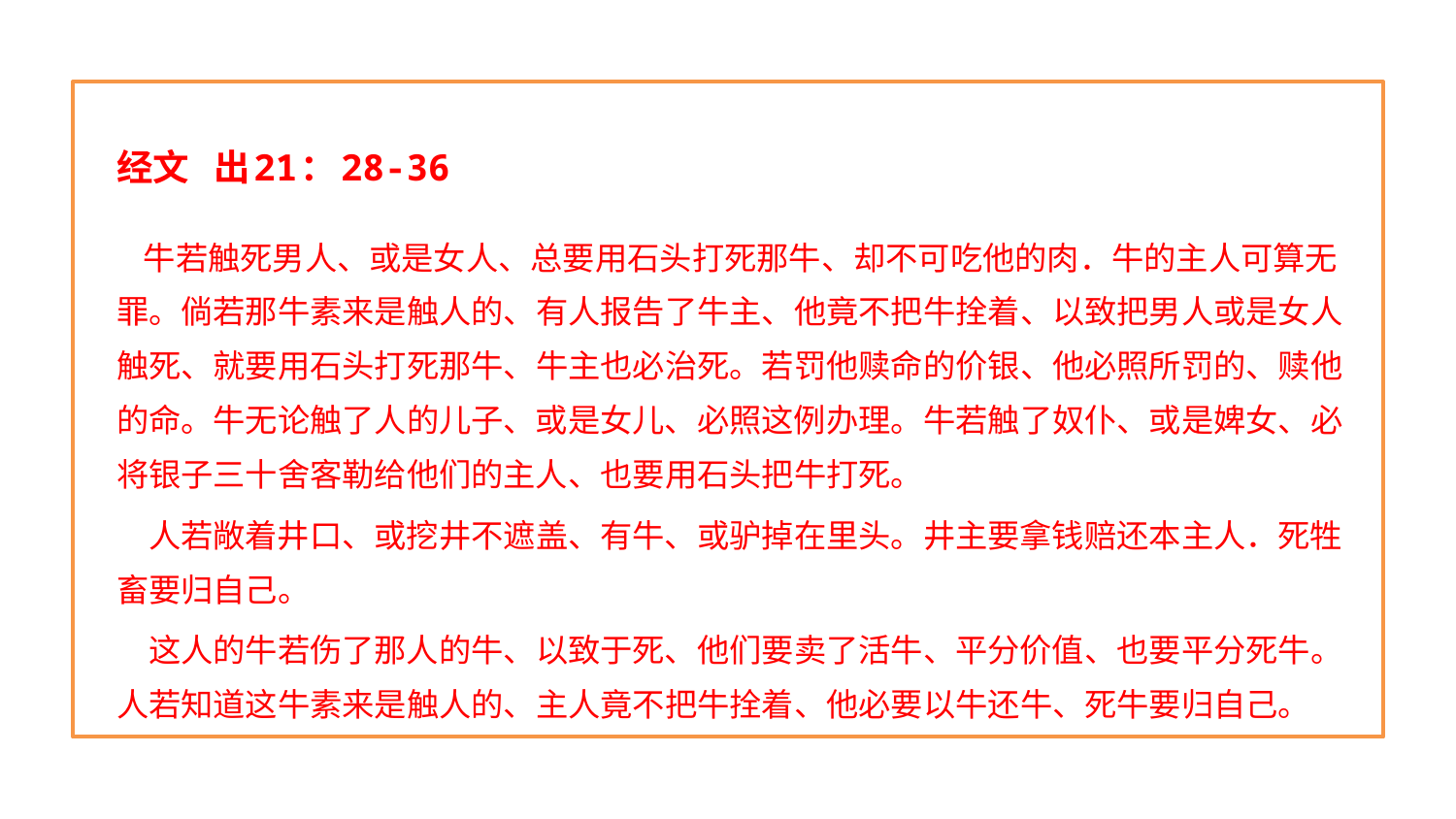

经文   出21：28-36
       牛若触死男人、或是女人、总要用石头打死那牛、却不可吃他的肉．牛的主人可算无罪。倘若那牛素来是触人的、有人报告了牛主、他竟不把牛拴着、以致把男人或是女人触死、就要用石头打死那牛、牛主也必治死。若罚他赎命的价银、他必照所罚的、赎他的命。牛无论触了人的儿子、或是女儿、必照这例办理。牛若触了奴仆、或是婢女、必将银子三十舍客勒给他们的主人、也要用石头把牛打死。
    人若敞着井口、或挖井不遮盖、有牛、或驴掉在里头。井主要拿钱赔还本主人．死牲畜要归自己。
    这人的牛若伤了那人的牛、以致于死、他们要卖了活牛、平分价值、也要平分死牛。人若知道这牛素来是触人的、主人竟不把牛拴着、他必要以牛还牛、死牛要归自己。